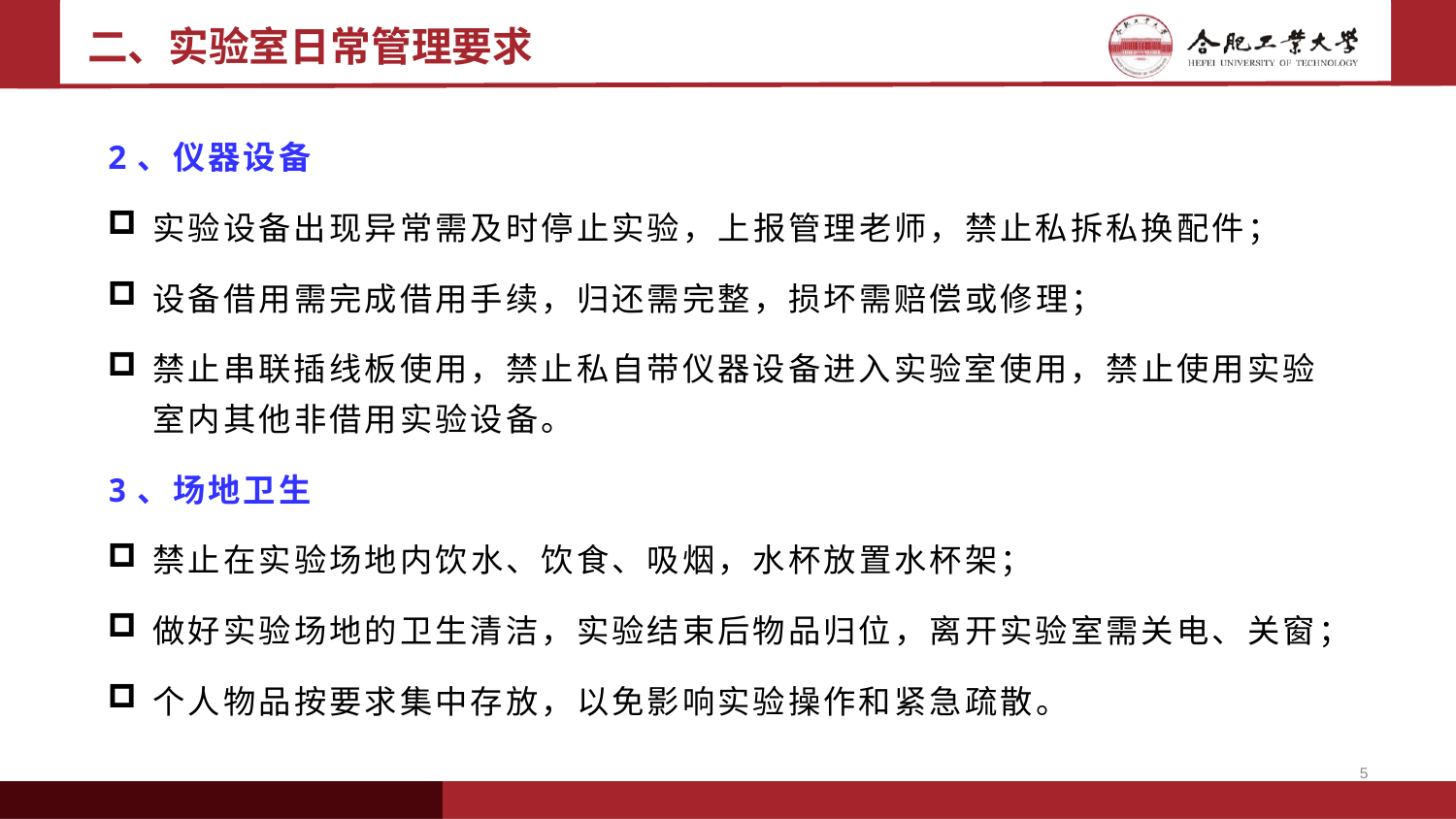

# 二、实验室日常管理要求
2、仪器设备
实验设备出现异常需及时停止实验，上报管理老师，禁止私拆私换配件；
设备借用需完成借用手续，归还需完整，损坏需赔偿或修理；
禁止串联插线板使用，禁止私自带仪器设备进入实验室使用，禁止使用实验室内其他非借用实验设备。
3、场地卫生
禁止在实验场地内饮水、饮食、吸烟，水杯放置水杯架；
做好实验场地的卫生清洁，实验结束后物品归位，离开实验室需关电、关窗；
个人物品按要求集中存放，以免影响实验操作和紧急疏散。